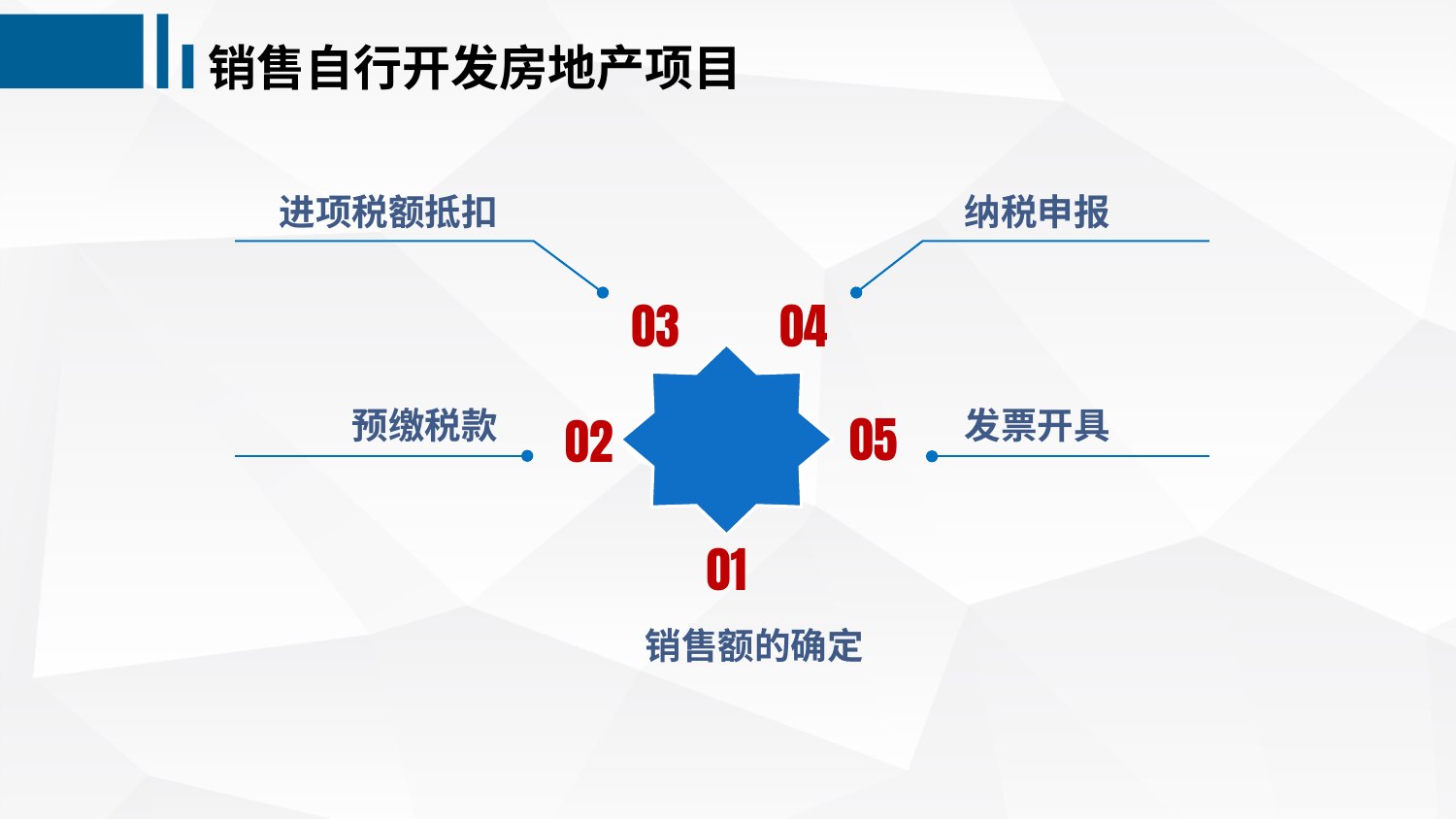

销售自行开发房地产项目
进项税额抵扣
纳税申报

03
04

预缴税款
发票开具
05
02
01
    销售额的确定
4